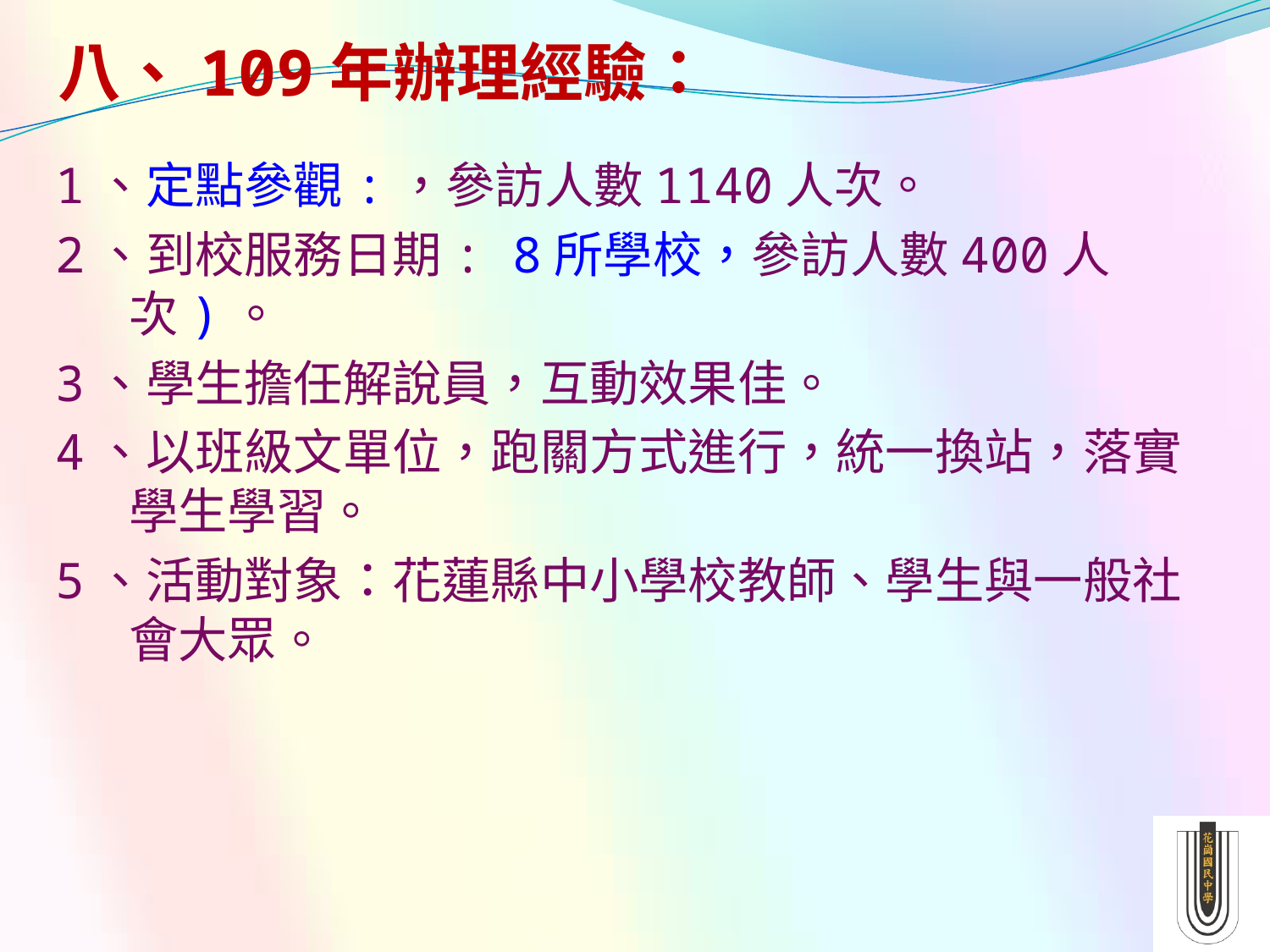

八、109年辦理經驗：
1、定點參觀:，參訪人數1140人次。
2、到校服務日期: 8所學校，參訪人數400人次)。
3、學生擔任解說員，互動效果佳。
4、以班級文單位，跑關方式進行，統一換站，落實學生學習。
5、活動對象：花蓮縣中小學校教師、學生與一般社會大眾。